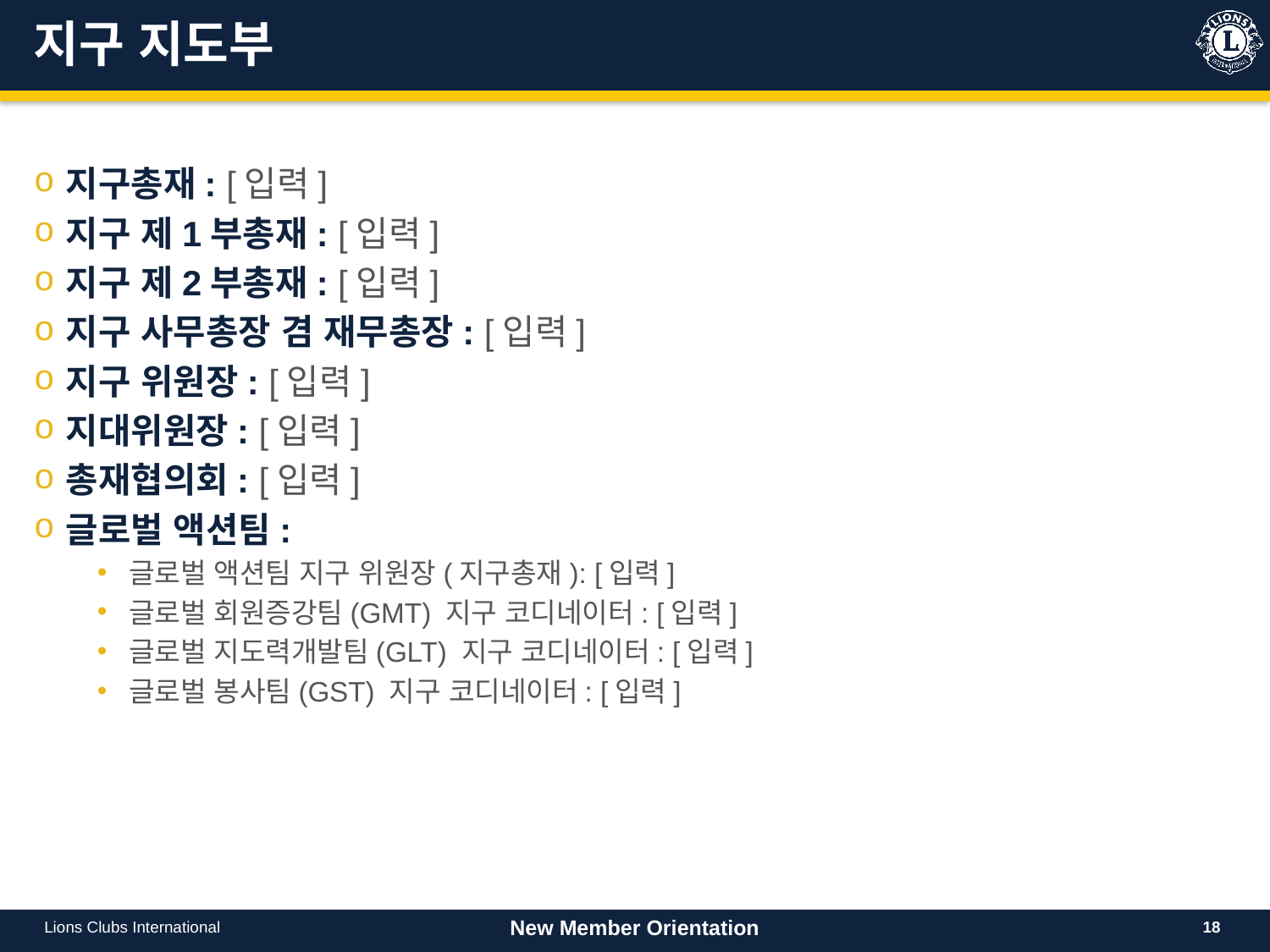

# 지구 지도부
지구총재: [입력]
지구 제1부총재: [입력]
지구 제2부총재: [입력]
지구 사무총장 겸 재무총장: [입력]
지구 위원장: [입력]
지대위원장: [입력]
총재협의회: [입력]
글로벌 액션팀:
글로벌 액션팀 지구 위원장(지구총재): [입력]
글로벌 회원증강팀(GMT) 지구 코디네이터: [입력]
글로벌 지도력개발팀(GLT) 지구 코디네이터: [입력]
글로벌 봉사팀(GST) 지구 코디네이터: [입력]